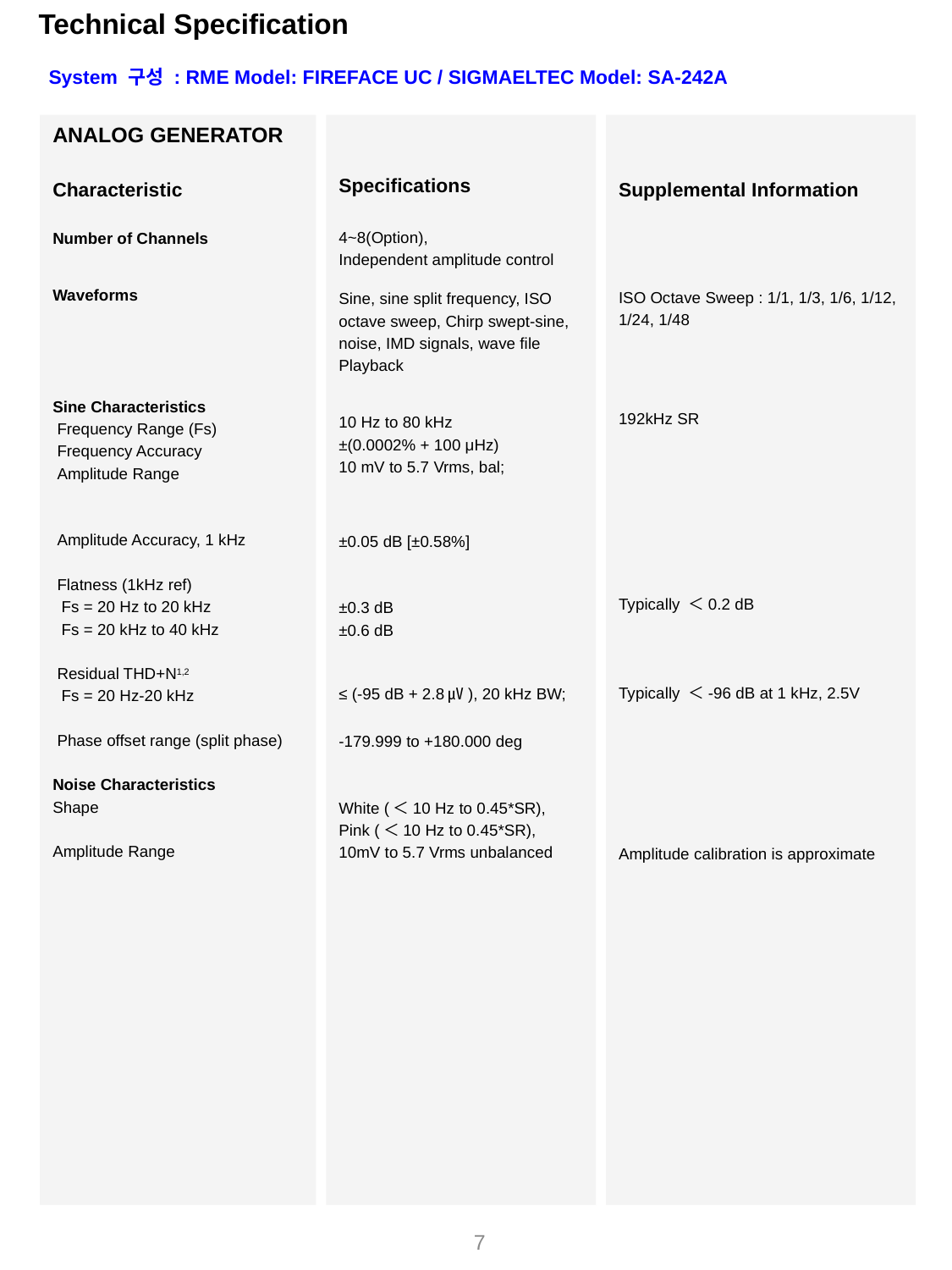

Technical Specification
System 구성 : RME Model: FIREFACE UC / SIGMAELTEC Model: SA-242A
ANALOG GENERATOR

Characteristic

Number of Channels

Waveforms

Sine Characteristics
 Frequency Range (Fs)
 Frequency Accuracy
 Amplitude Range

 Amplitude Accuracy, 1 kHz

 Flatness (1kHz ref)
  Fs = 20 Hz to 20 kHz
  Fs = 20 kHz to 40 kHz

 Residual THD+N1,2
  Fs = 20 Hz-20 kHz

 Phase offset range (split phase)

Noise Characteristics
Shape

Amplitude Range

Specifications

4~8(Option),
Independent amplitude control

Sine, sine split frequency, ISO
octave sweep, Chirp swept-sine,
noise, IMD signals, wave file
Playback

10 Hz to 80 kHz
±(0.0002% + 100 μHz)
10 mV to 5.7 Vrms, bal;

±0.05 dB [±0.58%]

±0.3 dB
±0.6 dB

≤ (-95 dB + 2.8㎶), 20 kHz BW;

-179.999 to +180.000 deg

White (＜10 Hz to 0.45*SR),
Pink (＜10 Hz to 0.45*SR),
10mV to 5.7 Vrms unbalanced

Supplemental Information

ISO Octave Sweep : 1/1, 1/3, 1/6, 1/12,
1/24, 1/48

192kHz SR

Typically ＜0.2 dB

Typically ＜-96 dB at 1 kHz, 2.5V

Amplitude calibration is approximate

7